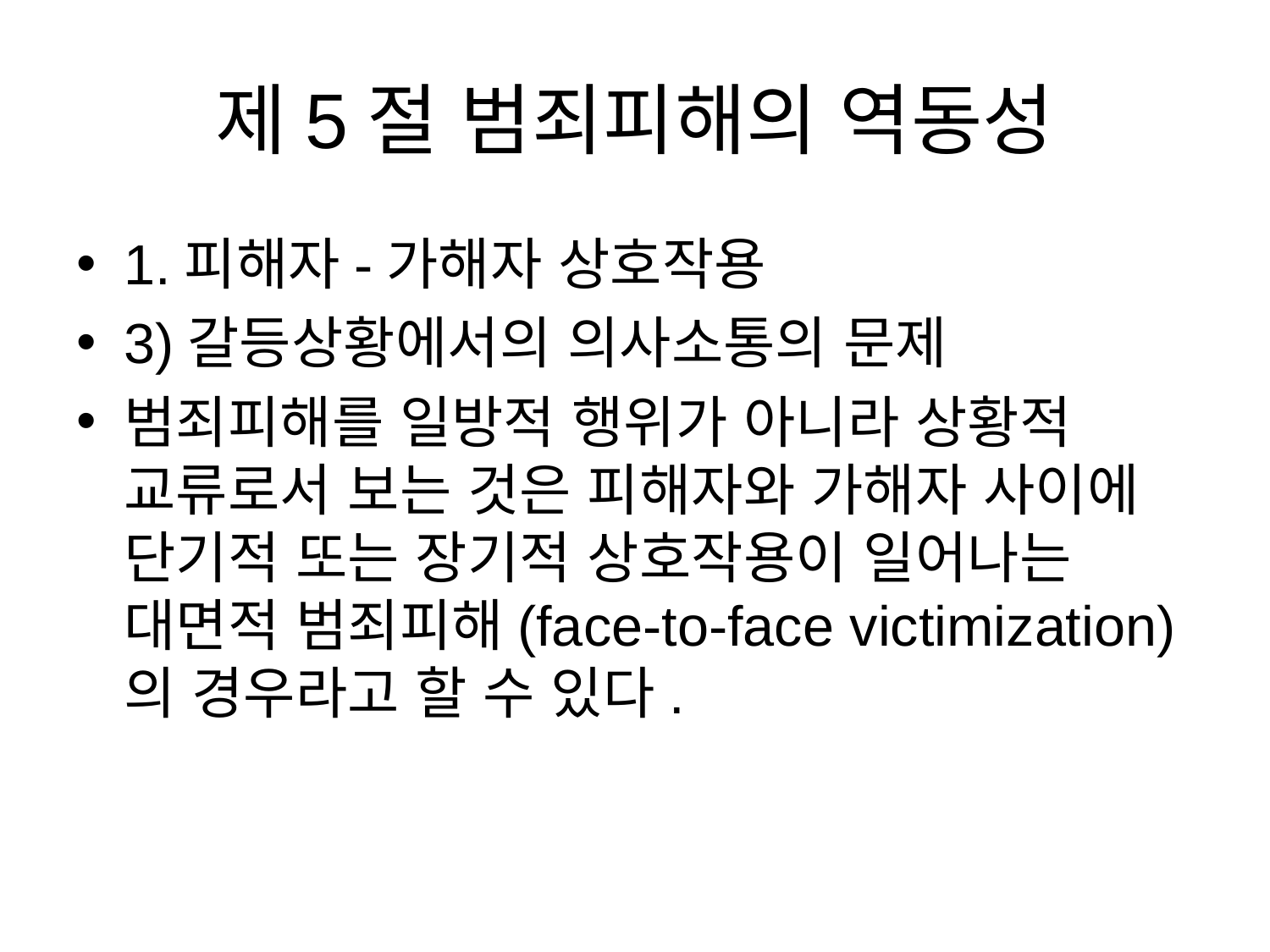

# 제5절 범죄피해의 역동성
1.피해자-가해자 상호작용
3)갈등상황에서의 의사소통의 문제
범죄피해를 일방적 행위가 아니라 상황적 교류로서 보는 것은 피해자와 가해자 사이에 단기적 또는 장기적 상호작용이 일어나는 대면적 범죄피해(face-to-face victimization)의 경우라고 할 수 있다.